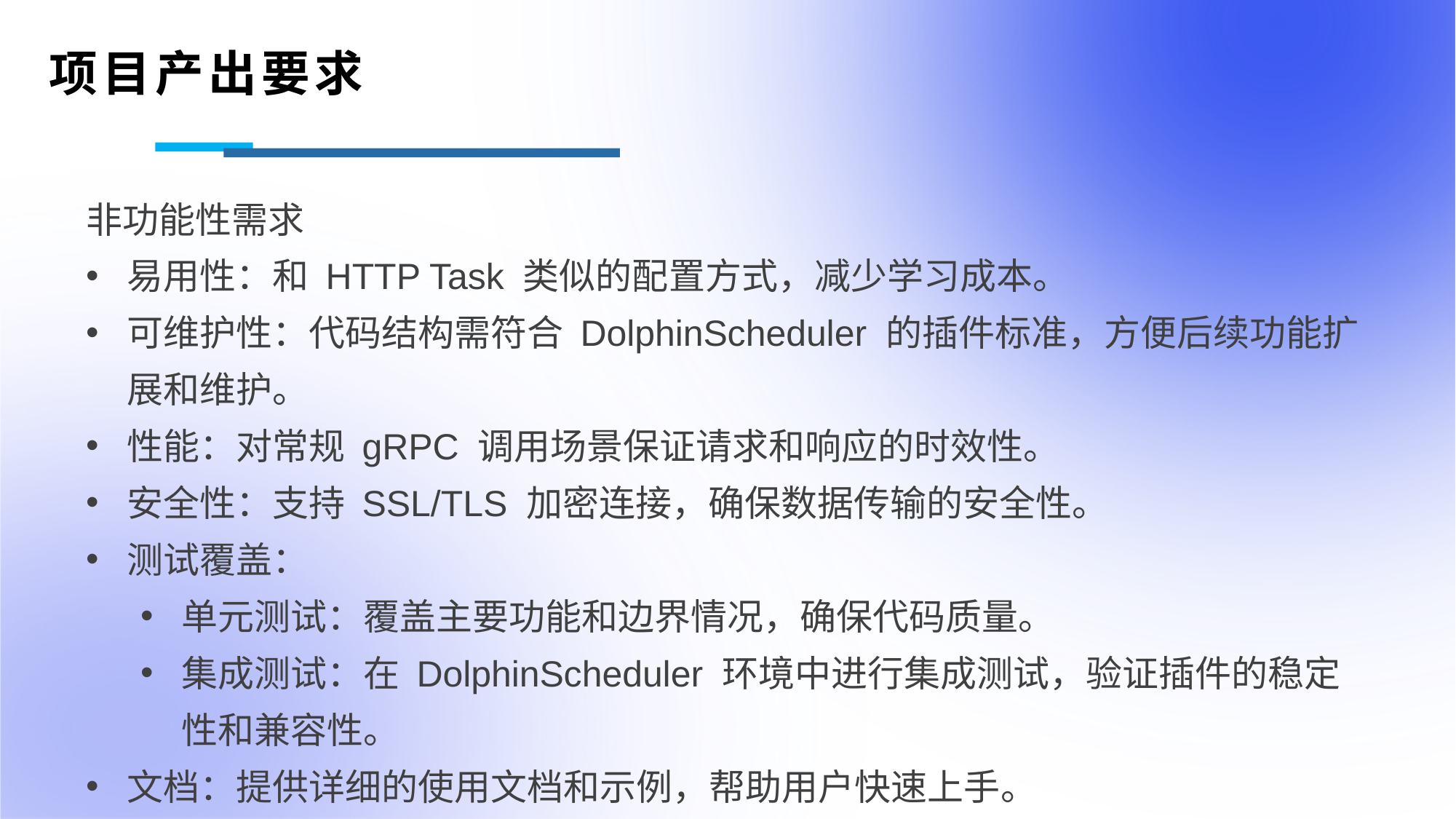

项目产出要求

非功能性需求
易用性：和 HTTP Task 类似的配置方式，减少学习成本。
可维护性：代码结构需符合 DolphinScheduler 的插件标准，方便后续功能扩展和维护。
性能：对常规 gRPC 调用场景保证请求和响应的时效性。
安全性：支持 SSL/TLS 加密连接，确保数据传输的安全性。
测试覆盖：
单元测试：覆盖主要功能和边界情况，确保代码质量。
集成测试：在 DolphinScheduler 环境中进行集成测试，验证插件的稳定性和兼容性。
文档：提供详细的使用文档和示例，帮助用户快速上手。